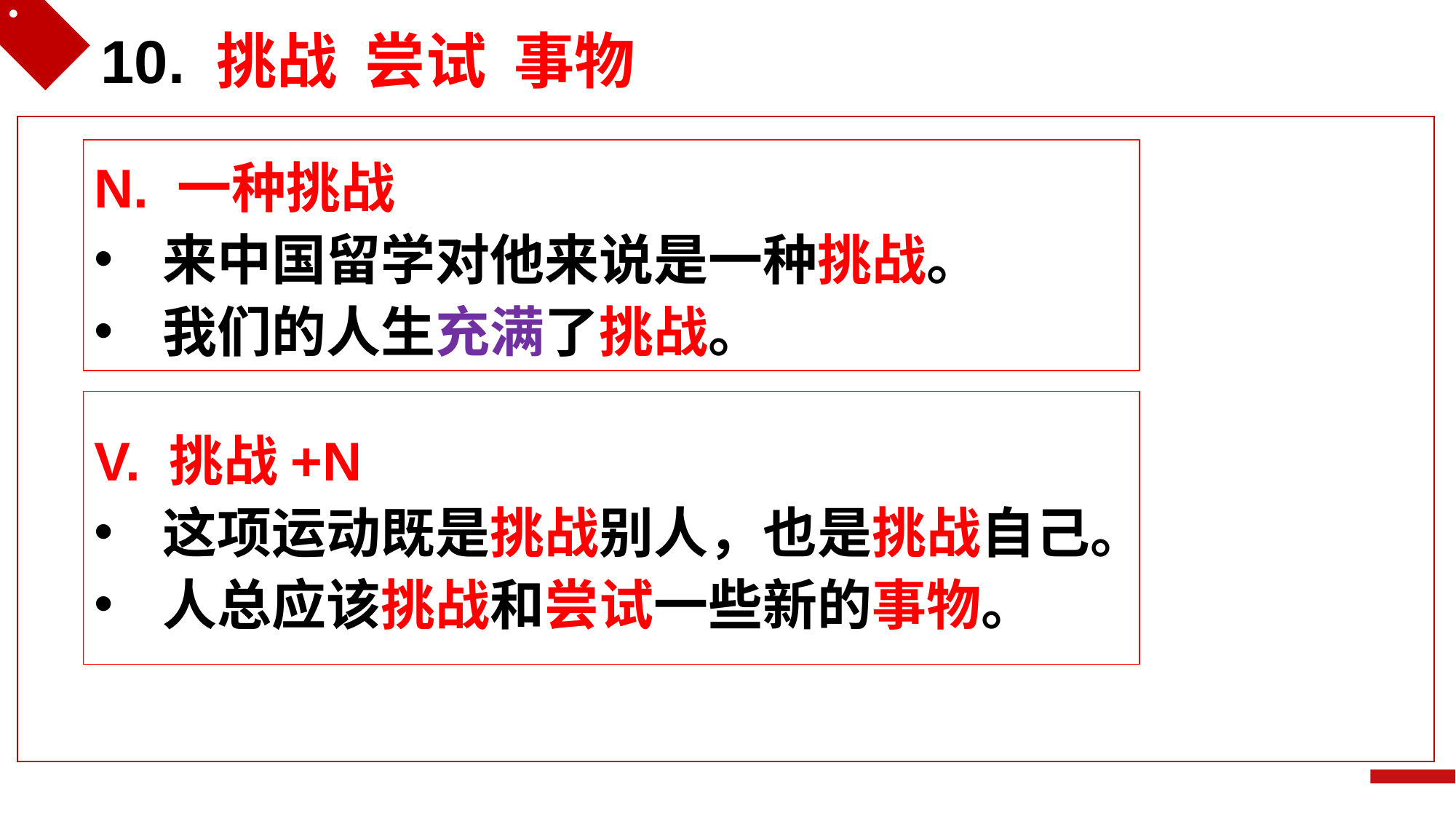

10. 挑战  尝试  事物

N. 一种挑战
来中国留学对他来说是一种挑战。
我们的人生充满了挑战。
V. 挑战+N
这项运动既是挑战别人，也是挑战自己。
人总应该挑战和尝试一些新的事物。